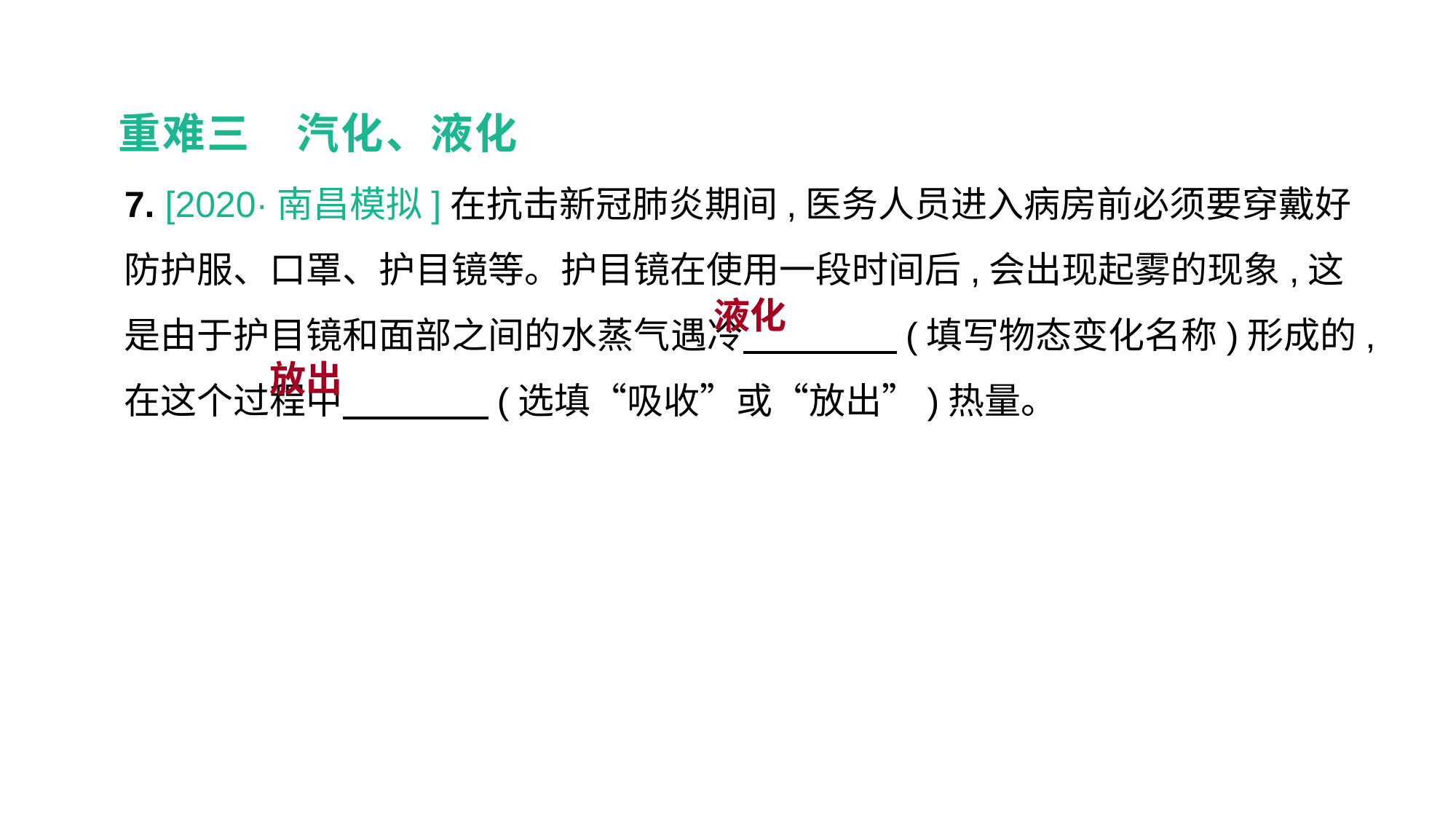

重难三　汽化、液化
7. [2020·南昌模拟]在抗击新冠肺炎期间,医务人员进入病房前必须要穿戴好防护服、口罩、护目镜等。护目镜在使用一段时间后,会出现起雾的现象,这是由于护目镜和面部之间的水蒸气遇冷　　 　　(填写物态变化名称)形成的,在这个过程中　　　　(选填“吸收”或“放出”)热量。
液化
放出